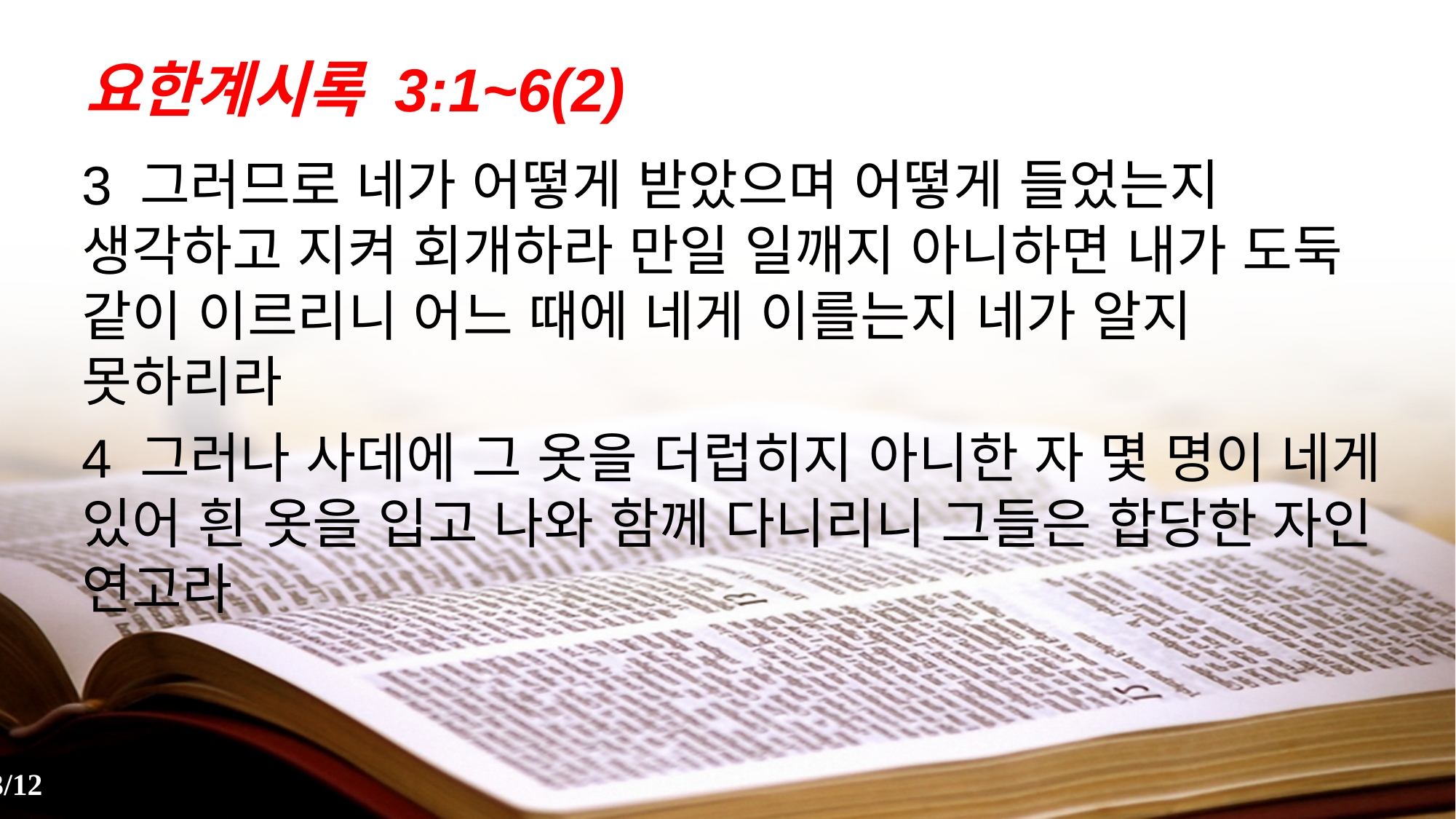

# 요한계시록 3:1~6(2)
3 그러므로 네가 어떻게 받았으며 어떻게 들었는지 생각하고 지켜 회개하라 만일 일깨지 아니하면 내가 도둑 같이 이르리니 어느 때에 네게 이를는지 네가 알지 못하리라
4 그러나 사데에 그 옷을 더럽히지 아니한 자 몇 명이 네게 있어 흰 옷을 입고 나와 함께 다니리니 그들은 합당한 자인 연고라